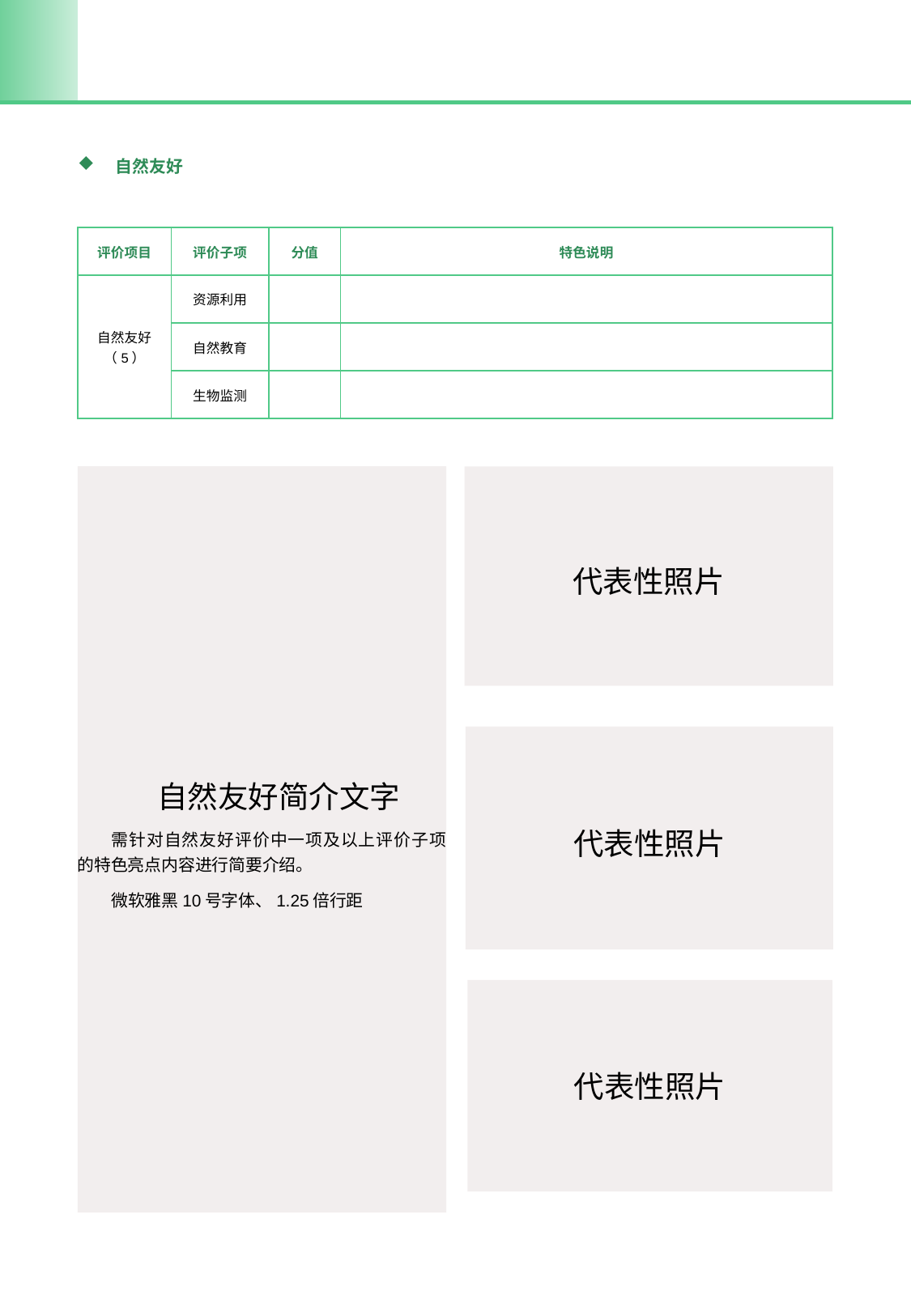

自然友好
| 评价项目 | 评价子项 | 分值 | 特色说明 |
| --- | --- | --- | --- |
| 自然友好 （5） | 资源利用 |  |  |
|  | 自然教育 |  |  |
|  | 生物监测 |  |  |
自然友好简介文字
需针对自然友好评价中一项及以上评价子项的特色亮点内容进行简要介绍。
微软雅黑10号字体、1.25倍行距
代表性照片
代表性照片
代表性照片